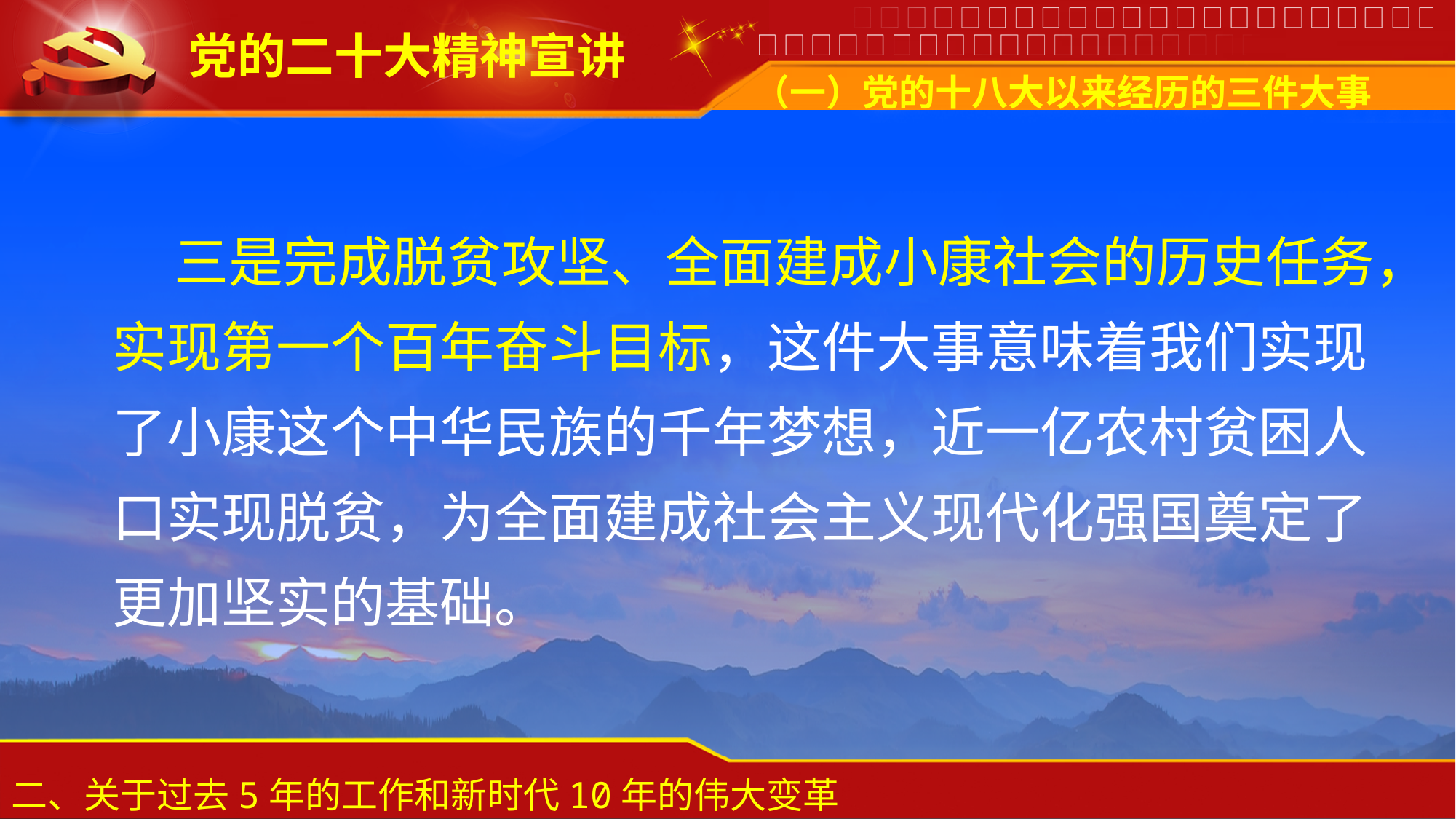

党的二十大精神宣讲
（一）党的十八大以来经历的三件大事
    三是完成脱贫攻坚、全面建成小康社会的历史任务，实现第一个百年奋斗目标，这件大事意味着我们实现了小康这个中华民族的千年梦想，近一亿农村贫困人口实现脱贫，为全面建成社会主义现代化强国奠定了更加坚实的基础。
二、关于过去5年的工作和新时代10年的伟大变革